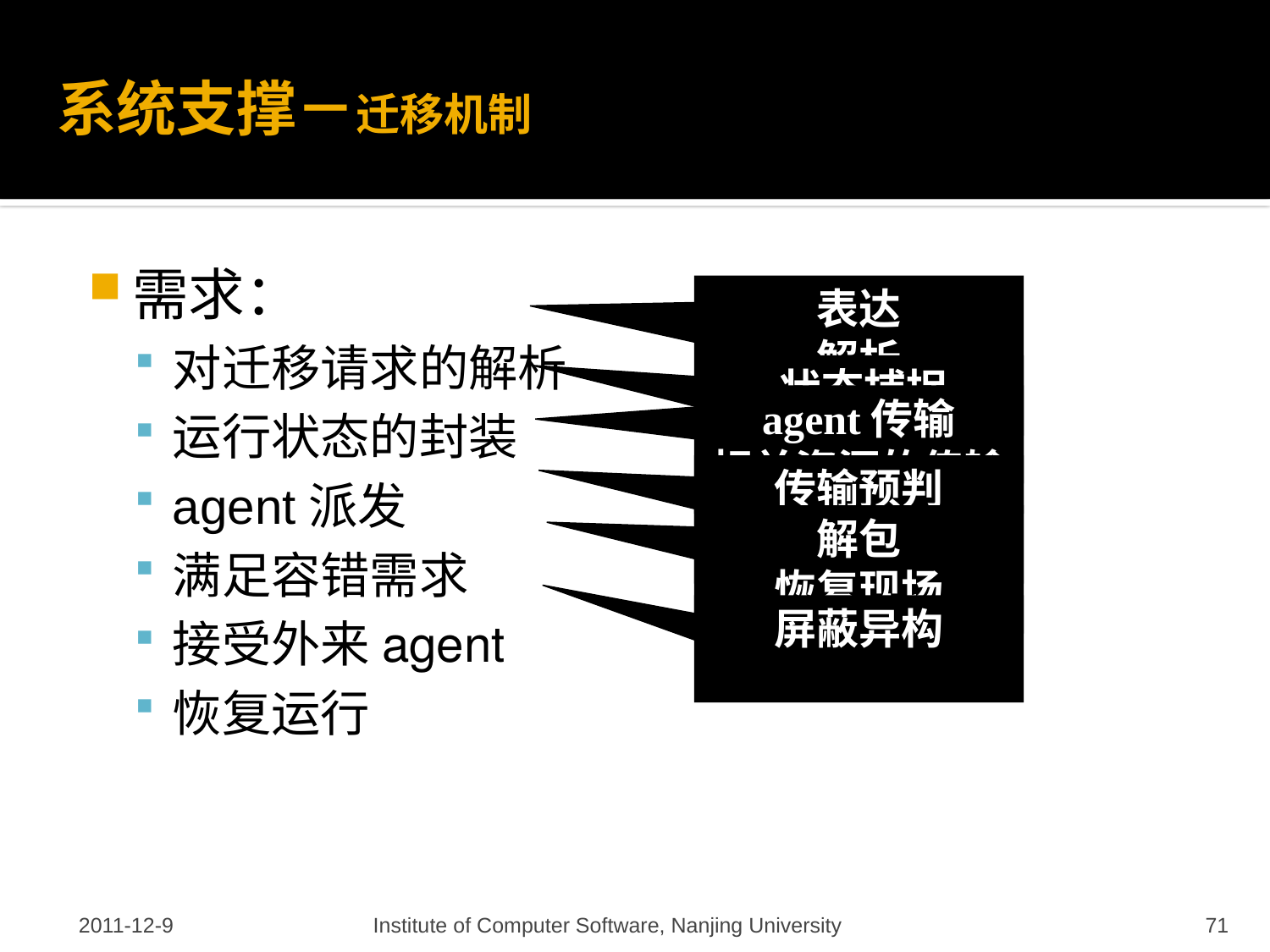

# 系统支撑－迁移机制
需求：
对迁移请求的解析
运行状态的封装
agent派发
满足容错需求
接受外来agent
恢复运行
表达
解析
确定
状态捕捉
状态封装
agent传输
相关资源的传输
传输预判
传输容错
解包
恢复现场
屏蔽异构
2011-12-9
Institute of Computer Software, Nanjing University
71